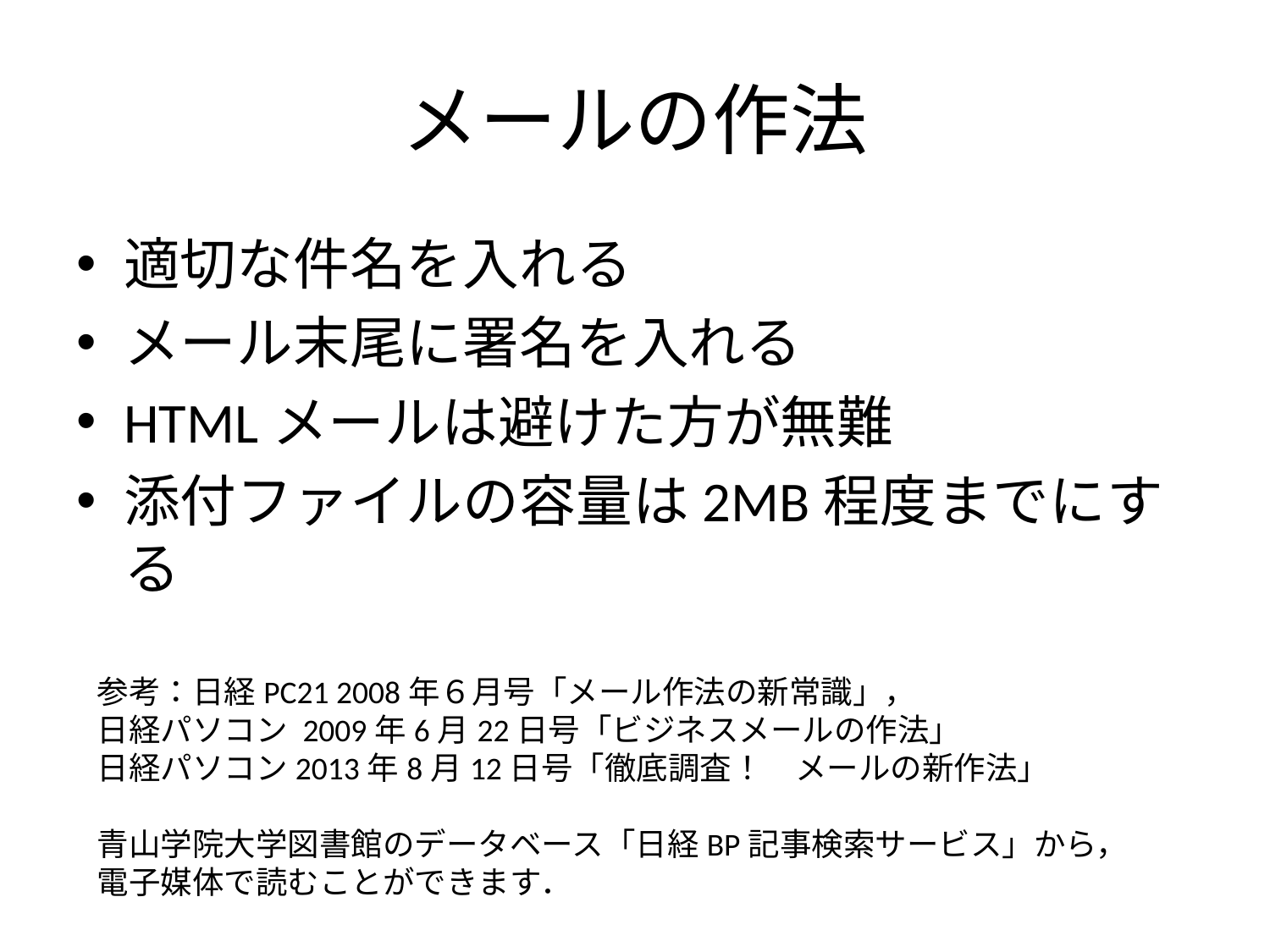

# メールの作法
適切な件名を入れる
メール末尾に署名を入れる
HTMLメールは避けた方が無難
添付ファイルの容量は2MB程度までにする
参考：日経PC21 2008年６月号「メール作法の新常識」，
日経パソコン 2009年6月22日号「ビジネスメールの作法」
日経パソコン2013年8月12日号「徹底調査！　メールの新作法」

青山学院大学図書館のデータベース「日経BP記事検索サービス」から，
電子媒体で読むことができます．